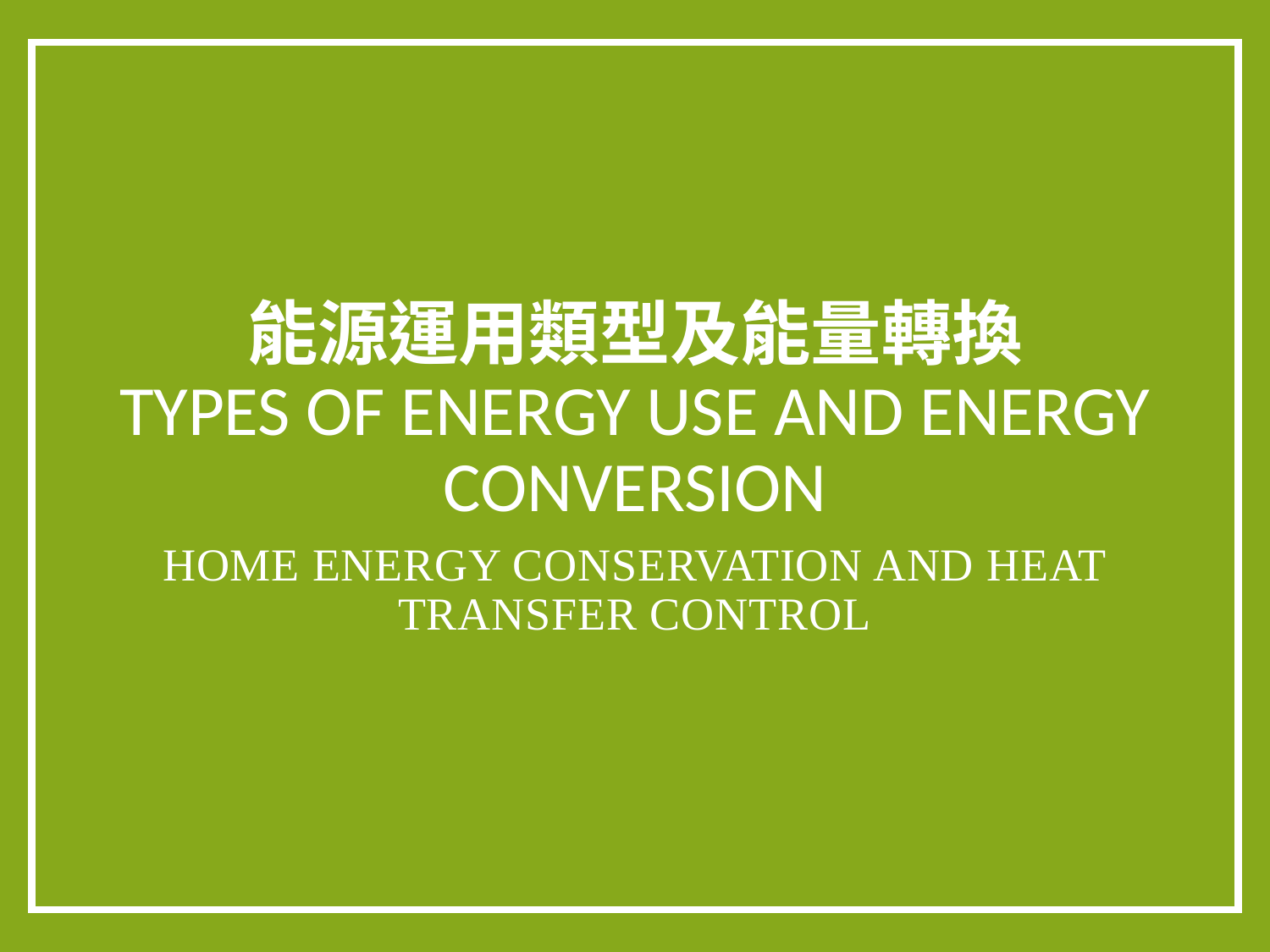

# 能源運用類型及能量轉換 Types of energy use and energy conversion
Home energy conservation and heat transfer control